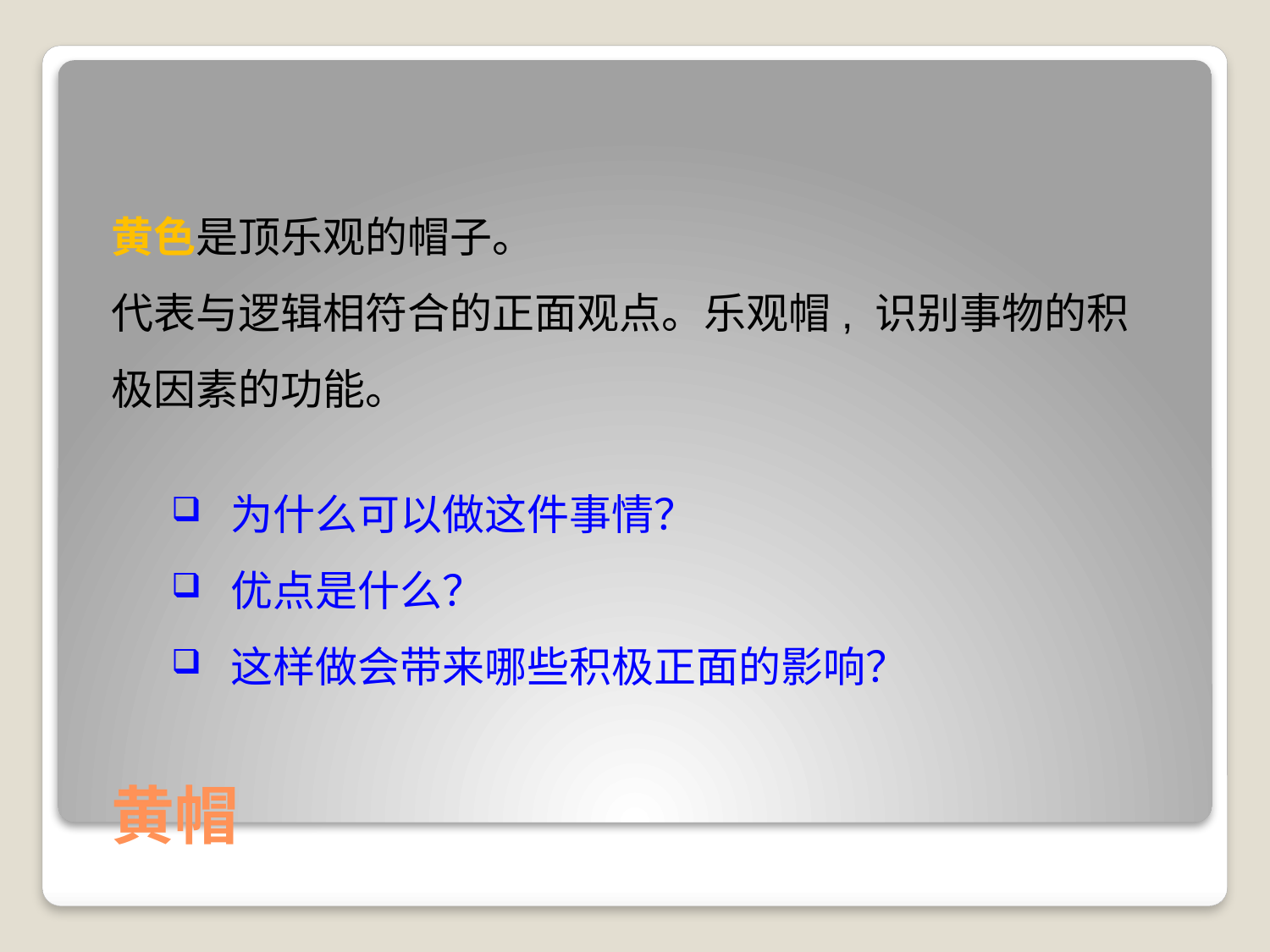

黄色是顶乐观的帽子。
代表与逻辑相符合的正面观点。乐观帽, 识别事物的积极因素的功能。
  为什么可以做这件事情？
  优点是什么？
  这样做会带来哪些积极正面的影响？
# 黄帽